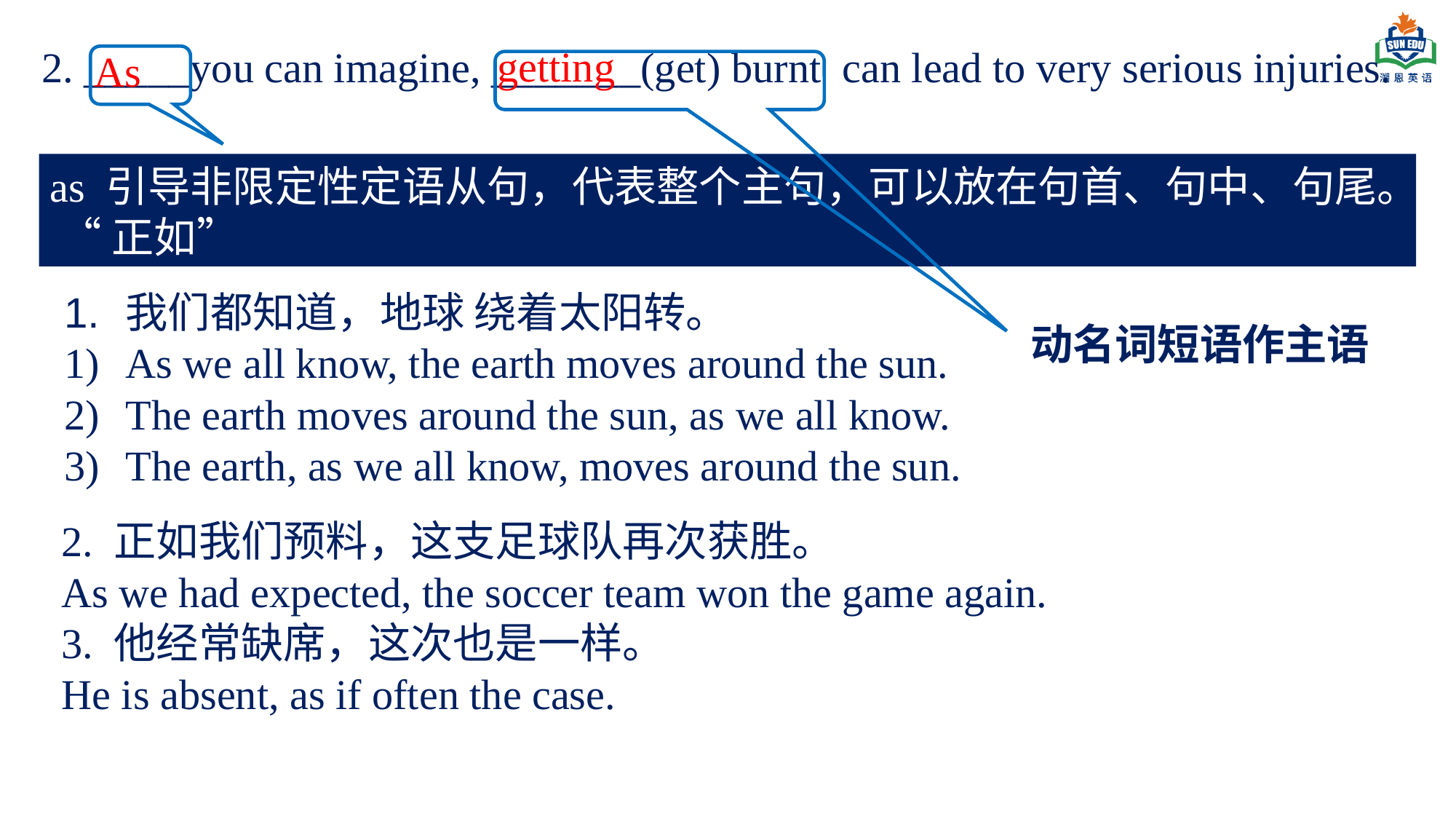

getting
2. _____you can imagine, _______(get) burnt  can lead to very serious injuries.
As

as 引导非限定性定语从句，代表整个主句，可以放在句首、句中、句尾。
 “正如”
我们都知道，地球 绕着太阳转。
As we all know, the earth moves around the sun.
The earth moves around the sun, as we all know.
The earth, as we all know, moves around the sun.
动名词短语作主语
2. 正如我们预料，这支足球队再次获胜。
As we had expected, the soccer team won the game again.
3. 他经常缺席，这次也是一样。
He is absent, as if often the case.